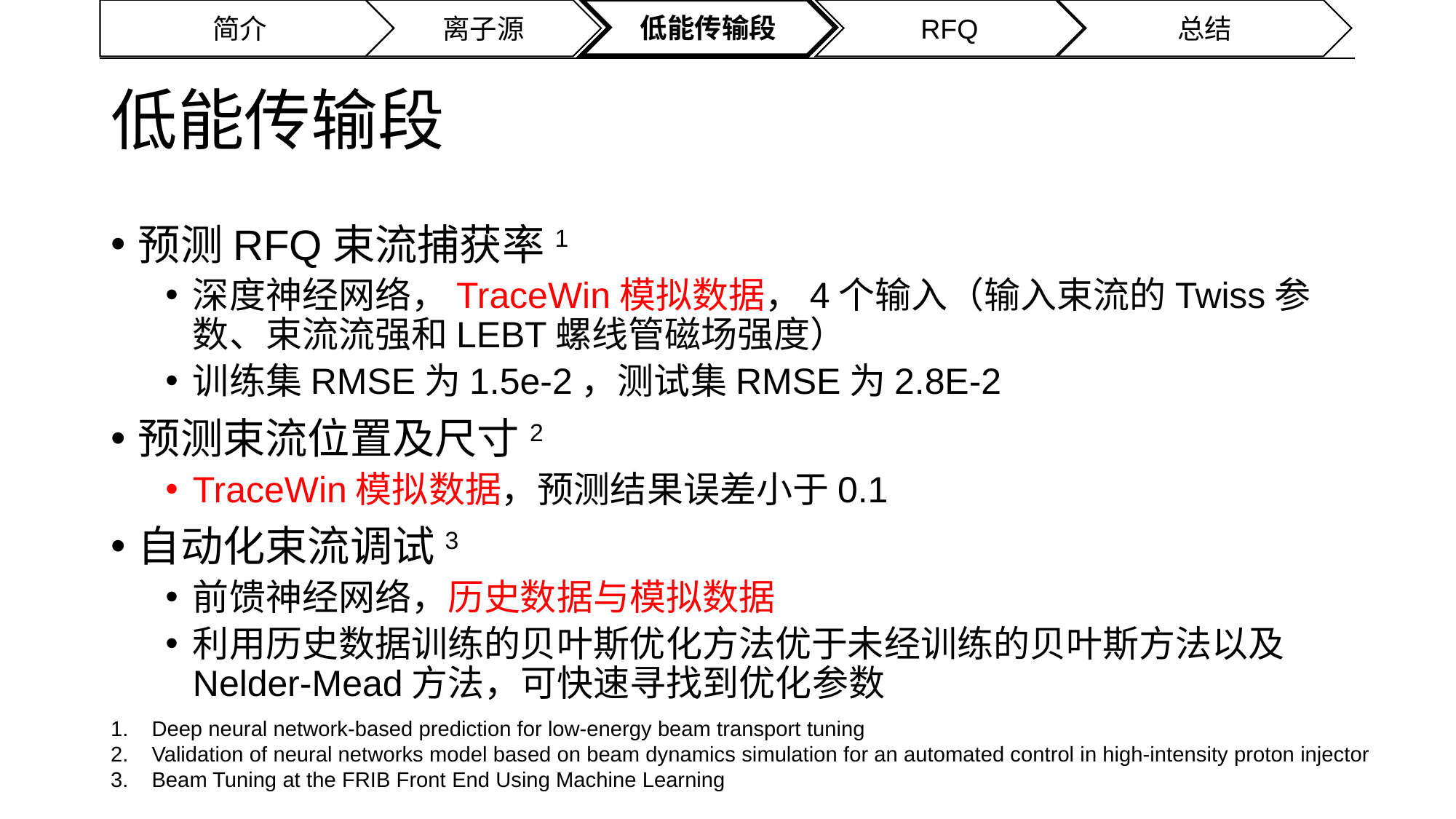

简介
离子源
RFQ
总结
低能传输段
# 低能传输段
预测RFQ束流捕获率1
深度神经网络，TraceWin模拟数据，4个输入（输入束流的Twiss参数、束流流强和LEBT螺线管磁场强度）
训练集RMSE为1.5e-2，测试集RMSE为2.8E-2
预测束流位置及尺寸2
TraceWin模拟数据，预测结果误差小于0.1
自动化束流调试3
前馈神经网络，历史数据与模拟数据
利用历史数据训练的贝叶斯优化方法优于未经训练的贝叶斯方法以及Nelder-Mead方法，可快速寻找到优化参数

Deep neural network-based prediction for low-energy beam transport tuning
Validation of neural networks model based on beam dynamics simulation for an automated control in high-intensity proton injector
Beam Tuning at the FRIB Front End Using Machine Learning